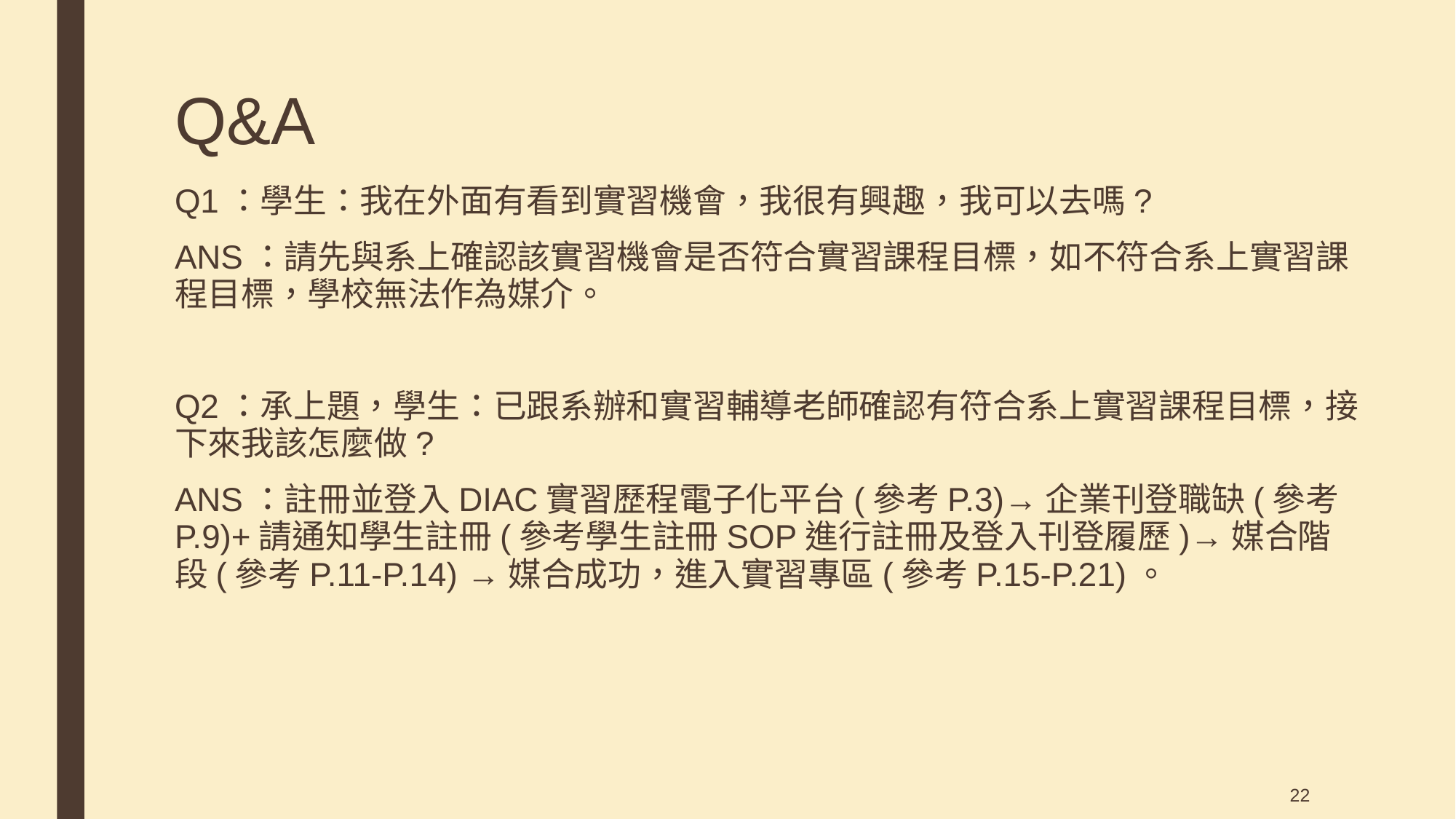

# Q&A
Q1：學生：我在外面有看到實習機會，我很有興趣，我可以去嗎?
ANS：請先與系上確認該實習機會是否符合實習課程目標，如不符合系上實習課程目標，學校無法作為媒介。

Q2：承上題，學生：已跟系辦和實習輔導老師確認有符合系上實習課程目標，接下來我該怎麼做?
ANS：註冊並登入DIAC實習歷程電子化平台(參考P.3)→企業刊登職缺(參考P.9)+請通知學生註冊(參考學生註冊SOP進行註冊及登入刊登履歷)→媒合階段(參考P.11-P.14) →媒合成功，進入實習專區(參考P.15-P.21)。
22